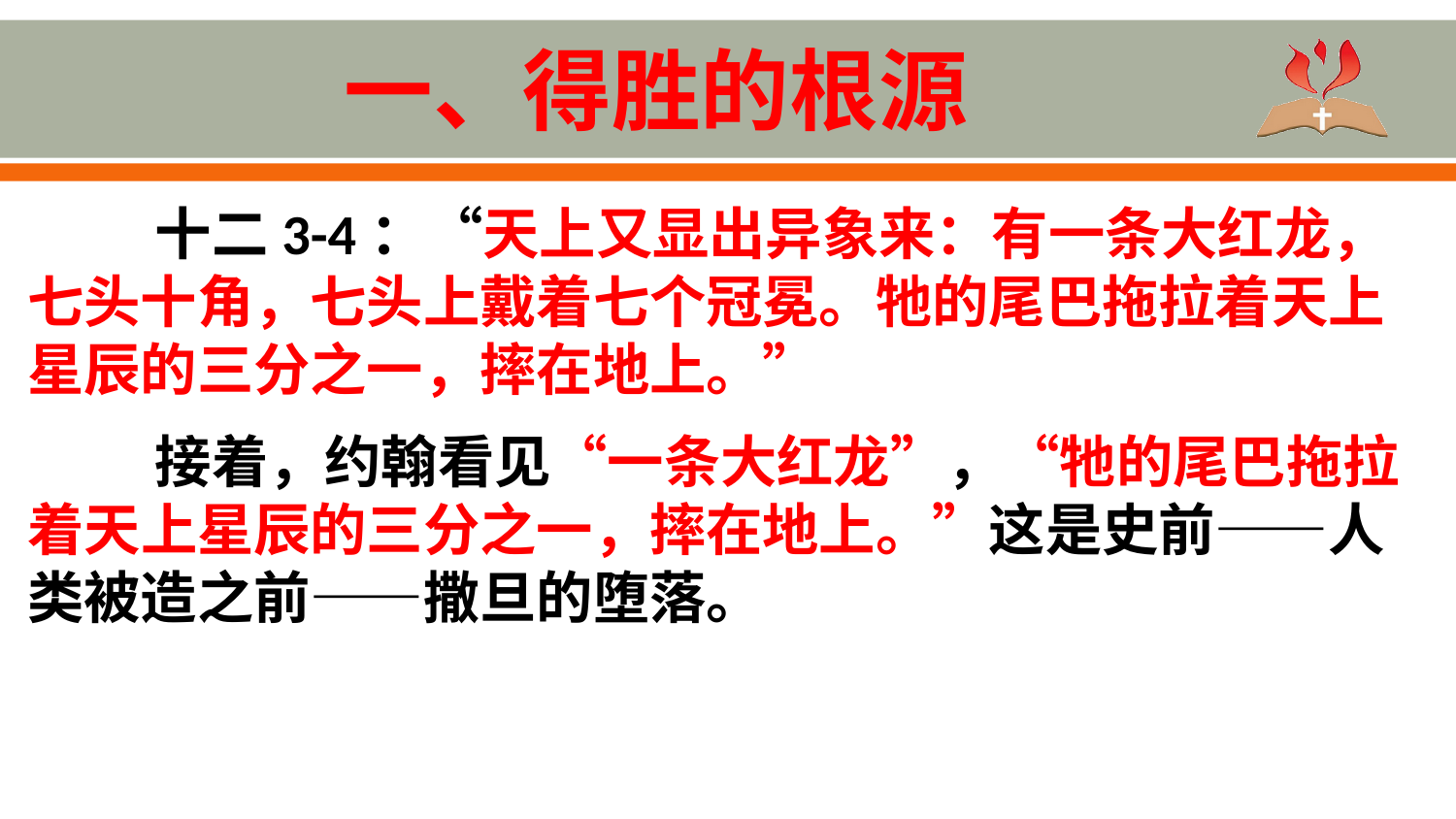

# 一、得胜的根源
十二3-4：“天上又显出异象来：有一条大红龙，七头十角，七头上戴着七个冠冕。牠的尾巴拖拉着天上星辰的三分之一，摔在地上。”
接着，约翰看见“一条大红龙”，“牠的尾巴拖拉着天上星辰的三分之一，摔在地上。”这是史前——人类被造之前——撒旦的堕落。

13